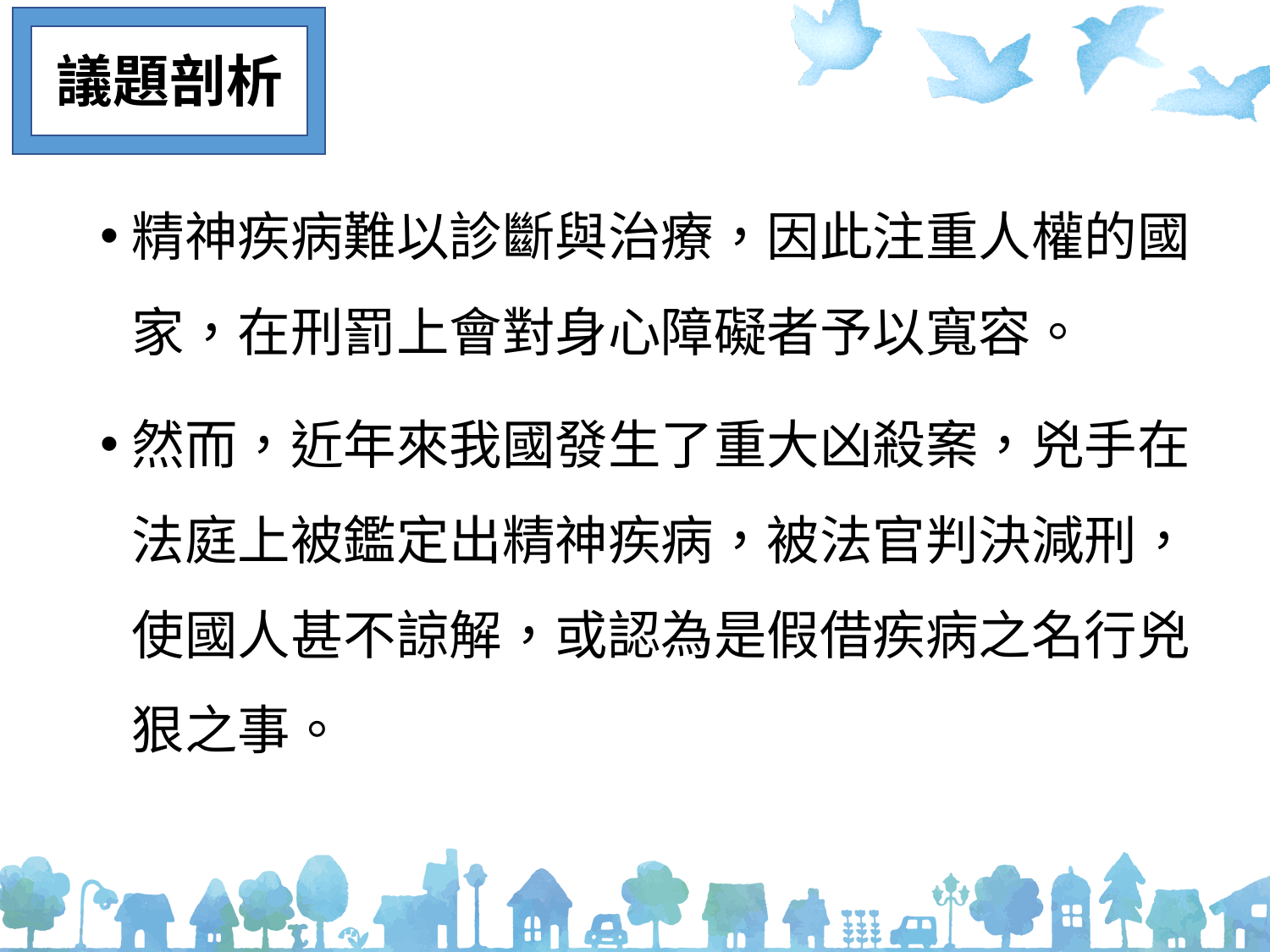

議題剖析
精神疾病難以診斷與治療，因此注重人權的國家，在刑罰上會對身心障礙者予以寬容。
然而，近年來我國發生了重大凶殺案，兇手在法庭上被鑑定出精神疾病，被法官判決減刑，使國人甚不諒解，或認為是假借疾病之名行兇狠之事。